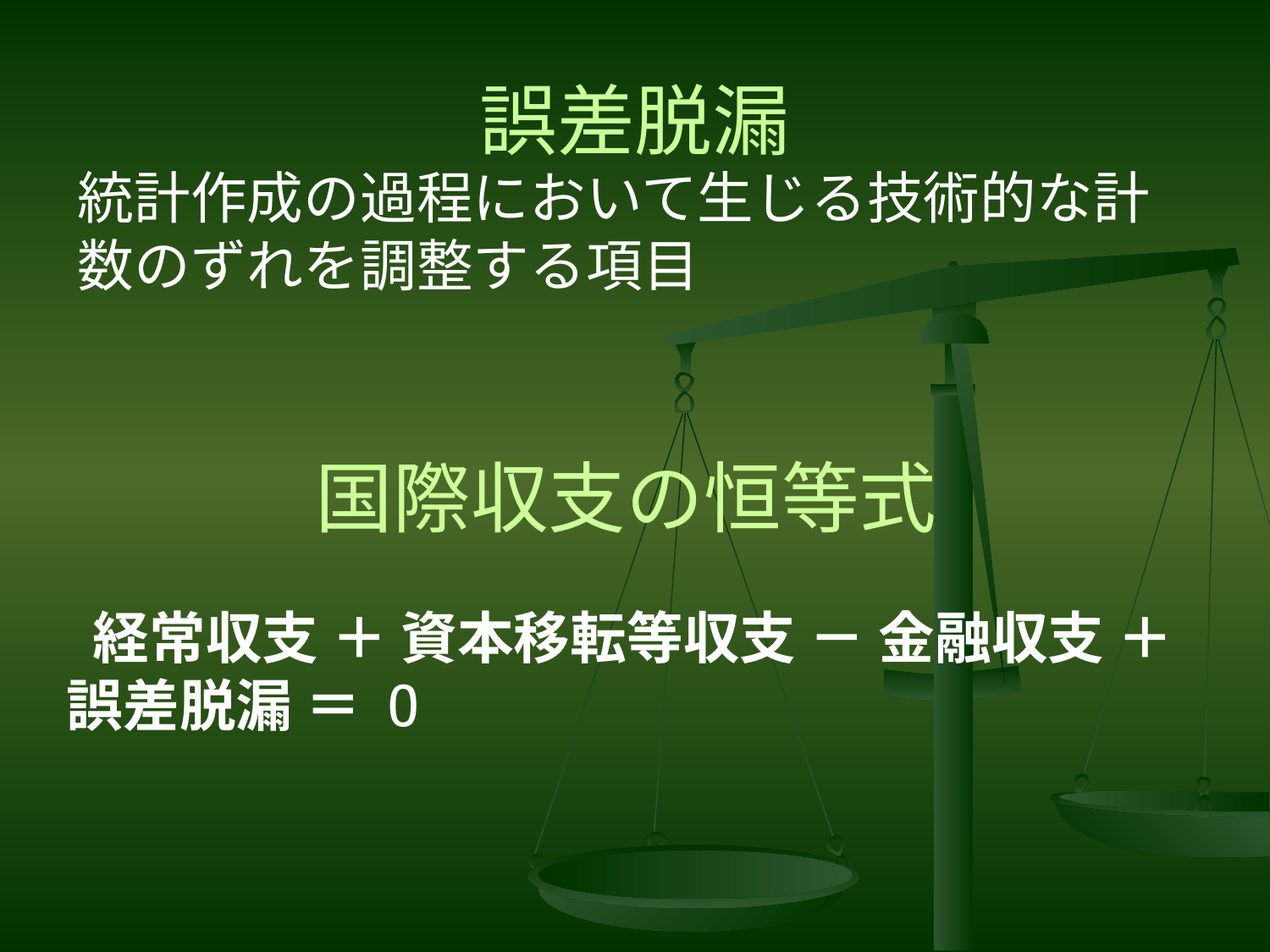

# 誤差脱漏
統計作成の過程において生じる技術的な計数のずれを調整する項目
国際収支の恒等式
 経常収支 ＋ 資本移転等収支 － 金融収支 ＋ 誤差脱漏 ＝ 0